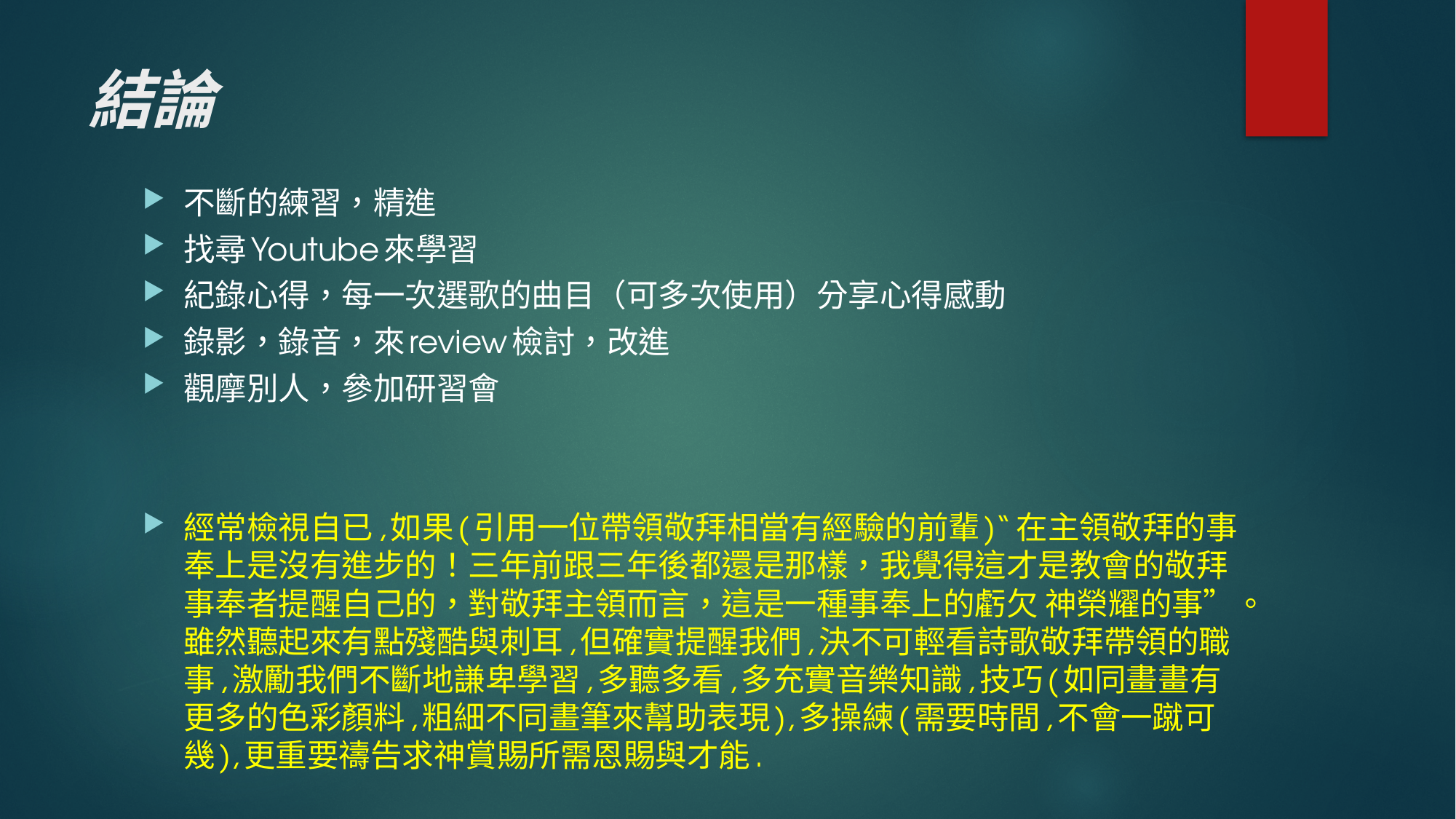

# 結論
不斷的練習，精進
找尋Youtube來學習
紀錄心得，每一次選歌的曲目（可多次使用）分享心得感動
錄影，錄音，來review檢討，改進
觀摩別人，參加研習會

經常檢視自已,如果(引用一位帶領敬拜相當有經驗的前輩)“在主領敬拜的事奉上是沒有進步的！三年前跟三年後都還是那樣，我覺得這才是教會的敬拜事奉者提醒自己的，對敬拜主領而言，這是一種事奉上的虧欠 神榮耀的事”。雖然聽起來有點殘酷與刺耳,但確實提醒我們,決不可輕看詩歌敬拜帶領的職事,激勵我們不斷地謙卑學習,多聽多看,多充實音樂知識,技巧(如同畫畫有更多的色彩顏料,粗細不同畫筆來幫助表現),多操練(需要時間,不會一蹴可幾),更重要禱告求神賞賜所需恩賜與才能.